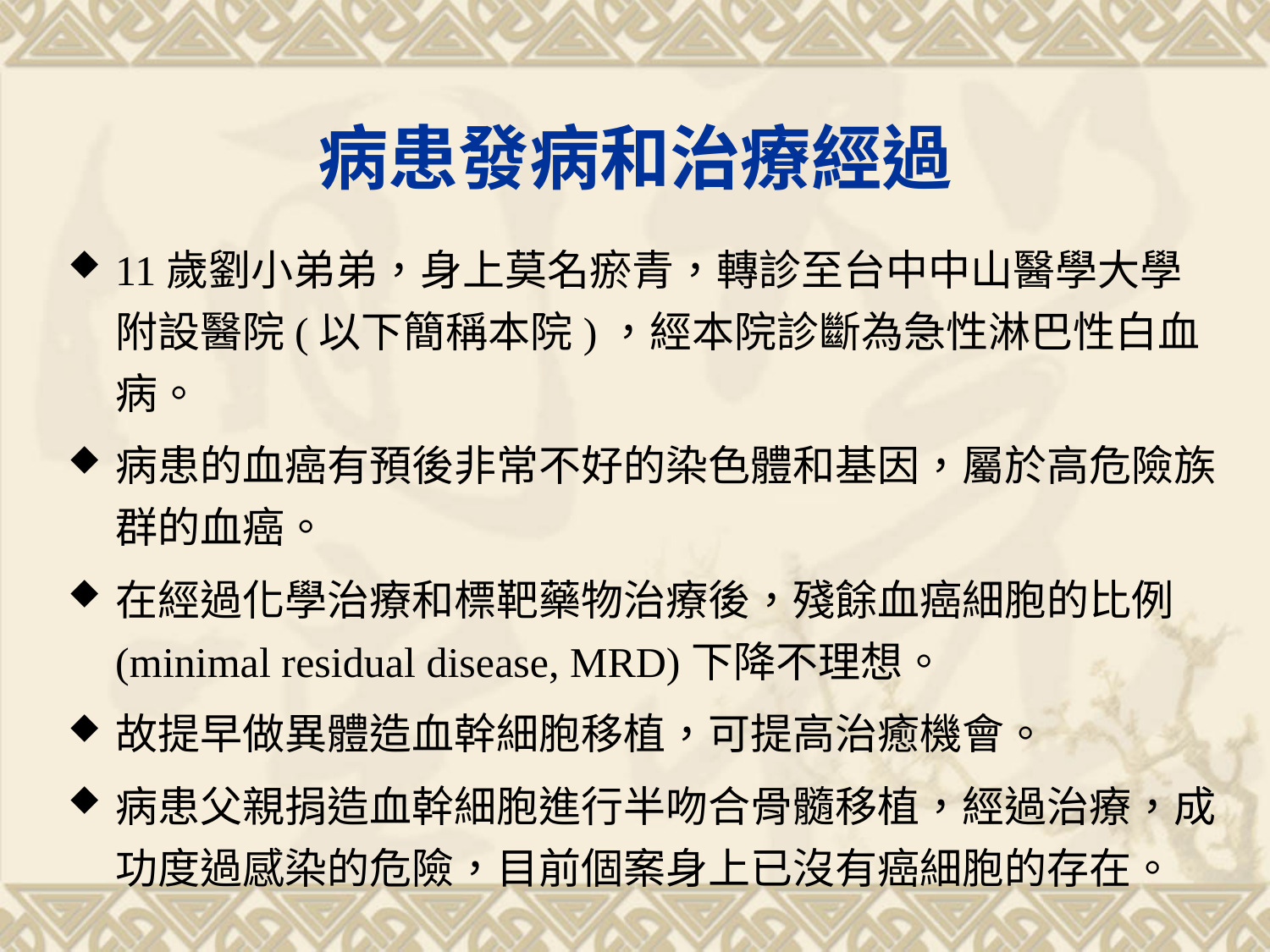

# 病患發病和治療經過
11歲劉小弟弟，身上莫名瘀青，轉診至台中中山醫學大學附設醫院(以下簡稱本院)，經本院診斷為急性淋巴性白血病。
病患的血癌有預後非常不好的染色體和基因，屬於高危險族群的血癌。
在經過化學治療和標靶藥物治療後，殘餘血癌細胞的比例(minimal residual disease, MRD)下降不理想。
故提早做異體造血幹細胞移植，可提高治癒機會。
病患父親捐造血幹細胞進行半吻合骨髓移植，經過治療，成功度過感染的危險，目前個案身上已沒有癌細胞的存在。